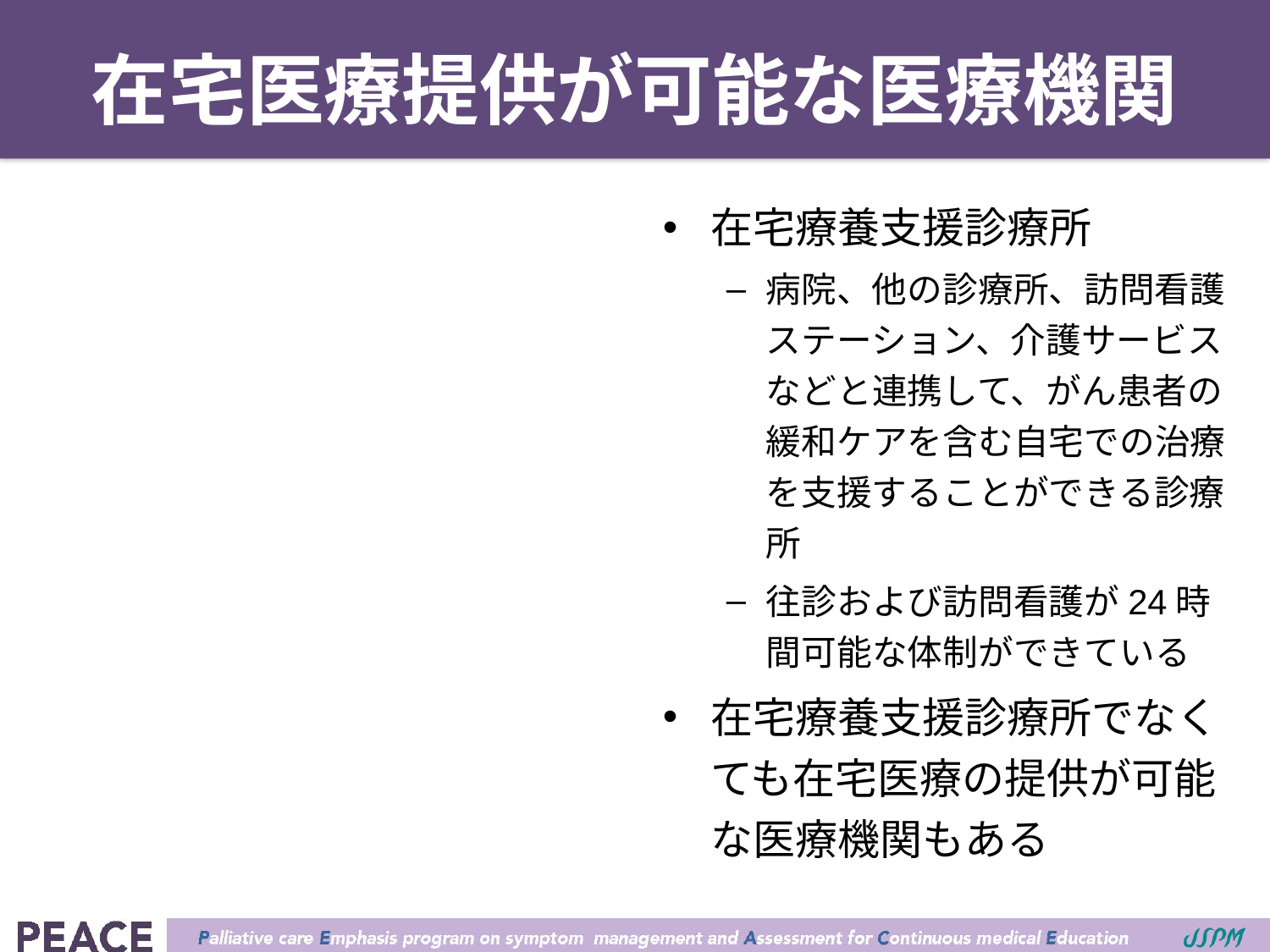

# 在宅医療提供が可能な医療機関

在宅療養支援診療所
病院、他の診療所、訪問看護ステーション、介護サービスなどと連携して、がん患者の緩和ケアを含む自宅での治療を支援することができる診療所
往診および訪問看護が24時間可能な体制ができている
在宅療養支援診療所でなくても在宅医療の提供が可能な医療機関もある